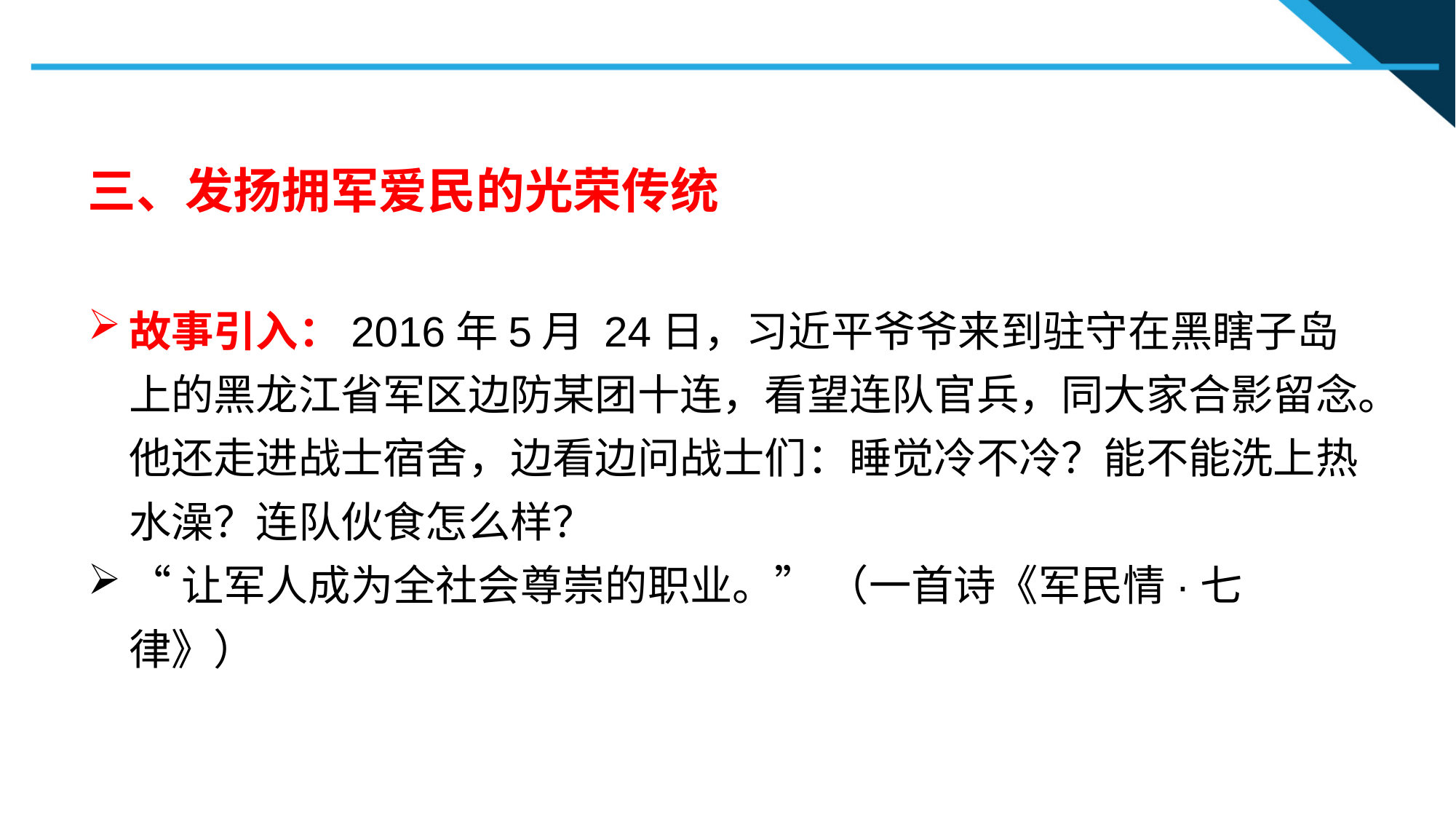

三、发扬拥军爱民的光荣传统

故事引入：2016年5月 24日，习近平爷爷来到驻守在黑瞎子岛上的黑龙江省军区边防某团十连，看望连队官兵，同大家合影留念。他还走进战士宿舍，边看边问战士们：睡觉冷不冷？能不能洗上热水澡？连队伙食怎么样？
“让军人成为全社会尊崇的职业。” （一首诗《军民情·七律》）